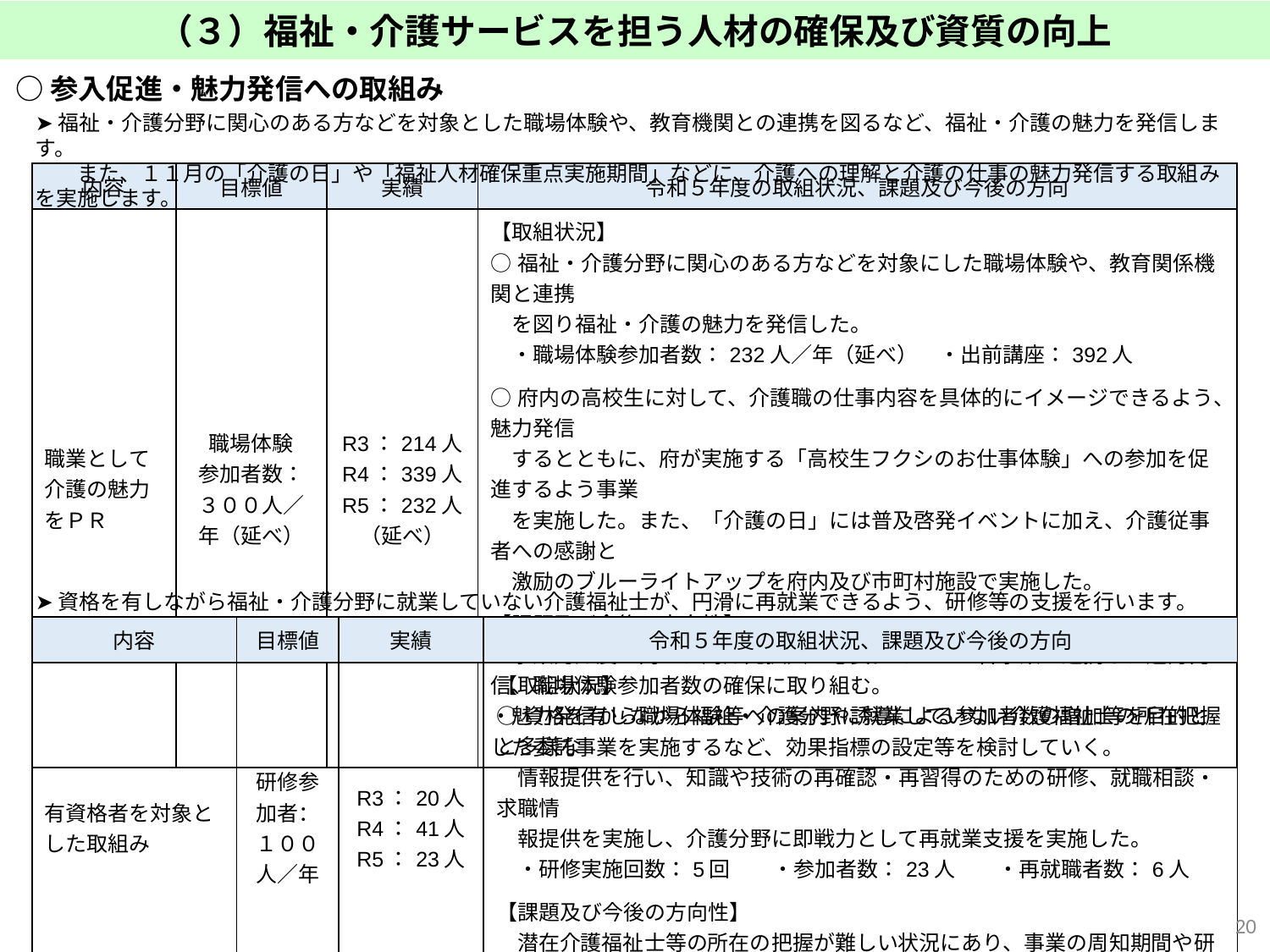

（３）福祉・介護サービスを担う人材の確保及び資質の向上
○参入促進・魅力発信への取組み
➤福祉・介護分野に関心のある方などを対象とした職場体験や、教育機関との連携を図るなど、福祉・介護の魅力を発信します。
　　また、１１月の「介護の日」や「福祉人材確保重点実施期間」などに、介護への理解と介護の仕事の魅力発信する取組みを実施します。

| 内容 | 目標値 | 実績 | 令和５年度の取組状況、課題及び今後の方向 |
| --- | --- | --- | --- |
| 職業として介護の魅力をＰＲ | 職場体験 参加者数： ３００人／年（延べ） | R3：214人 R4：339人 R5：232人 （延べ） | 【取組状況】 ○福祉・介護分野に関心のある方などを対象にした職場体験や、教育関係機関と連携 　を図り福祉・介護の魅力を発信した。 　・職場体験参加者数：232人／年（延べ）　・出前講座：392人 ○府内の高校生に対して、介護職の仕事内容を具体的にイメージできるよう、魅力発信 　するとともに、府が実施する「高校生フクシのお仕事体験」への参加を促進するよう事業 　を実施した。また、「介護の日」には普及啓発イベントに加え、介護従事者への感謝と 　激励のブルーライトアップを府内及び市町村施設で実施した。 【課題及び今後の方向性】 ・事業認知度の向上、周知先拡大が必要。そのため各事業と連携し、魅力発信、職場体験参加者数の確保に取り組む。 ・魅力発信から職場体験等への案内や誘導による参加者数の増加等を目的とした委託事業を実施するなど、効果指標の設定等を検討していく。 |
➤資格を有しながら福祉・介護分野に就業していない介護福祉士が、円滑に再就業できるよう、研修等の支援を行います。
| 内容 | 目標値 | 実績 | 令和５年度の取組状況、課題及び今後の方向 |
| --- | --- | --- | --- |
| 有資格者を対象とした取組み | 研修参加者：１００人／年 | R3：20人 R4：41人 R5：23人 | 【取組状況】 ○資格を有しながら福祉・介護分野に就業していない介護福祉士の所在把握と多様な 　情報提供を行い、知識や技術の再確認・再習得のための研修、就職相談・求職情 　報提供を実施し、介護分野に即戦力として再就業支援を実施した。 　・研修実施回数：5回　　・参加者数：23人　　・再就職者数：6人 【課題及び今後の方向性】 　潜在介護福祉士等の所在の把握が難しい状況にあり、事業の周知期間や研修の手法に工夫が必要と考えており、今後は、再就職者数の増加に向け、十分な周知期間をとることや、府内の就職イベント開催時期に合わせて研修を実施するなどより、効果的に求職情報を提供する。 |
20